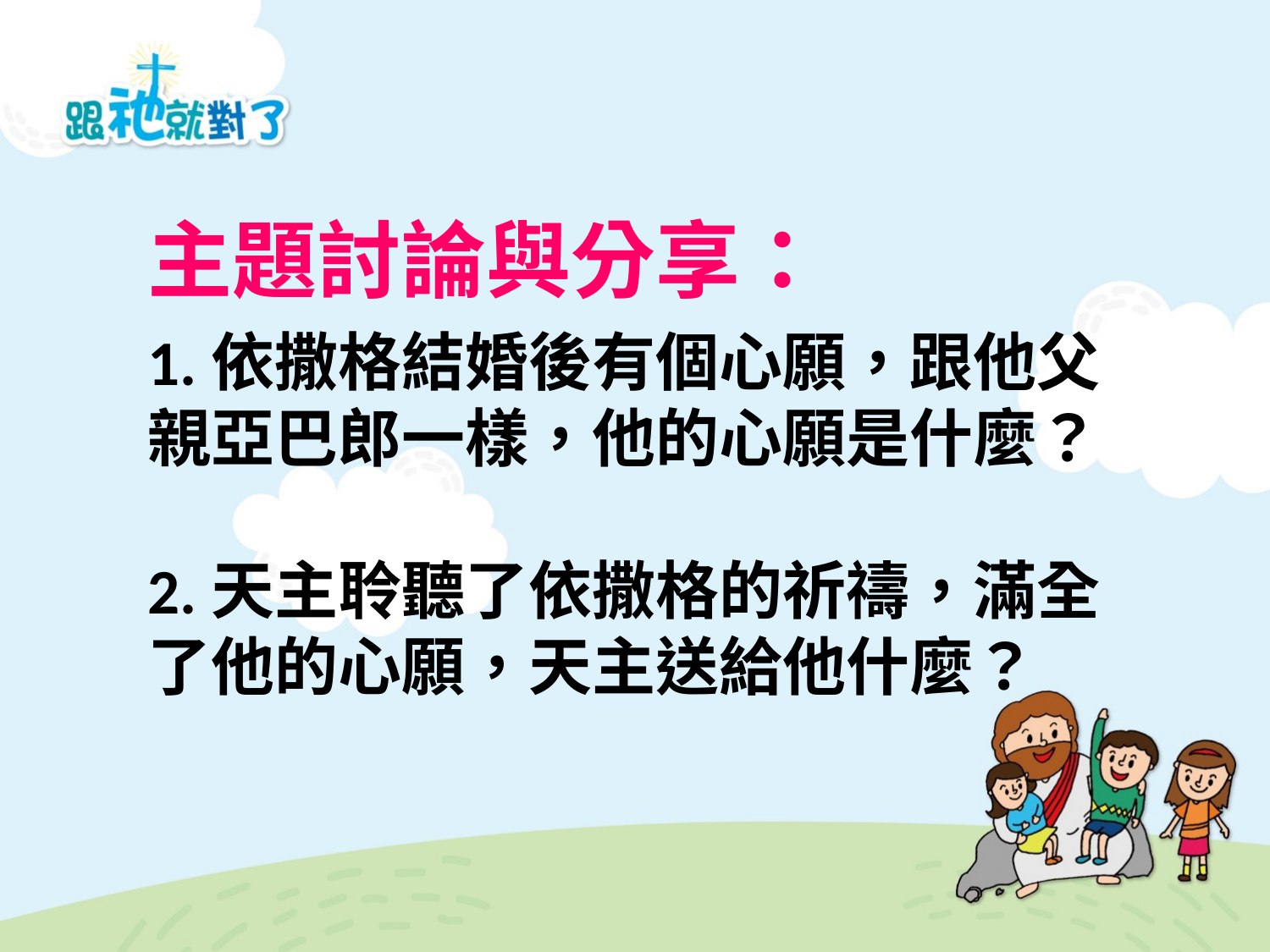

主題討論與分享：
1.依撒格結婚後有個心願，跟他父親亞巴郎一樣，他的心願是什麼？

2.天主聆聽了依撒格的祈禱，滿全了他的心願，天主送給他什麼？